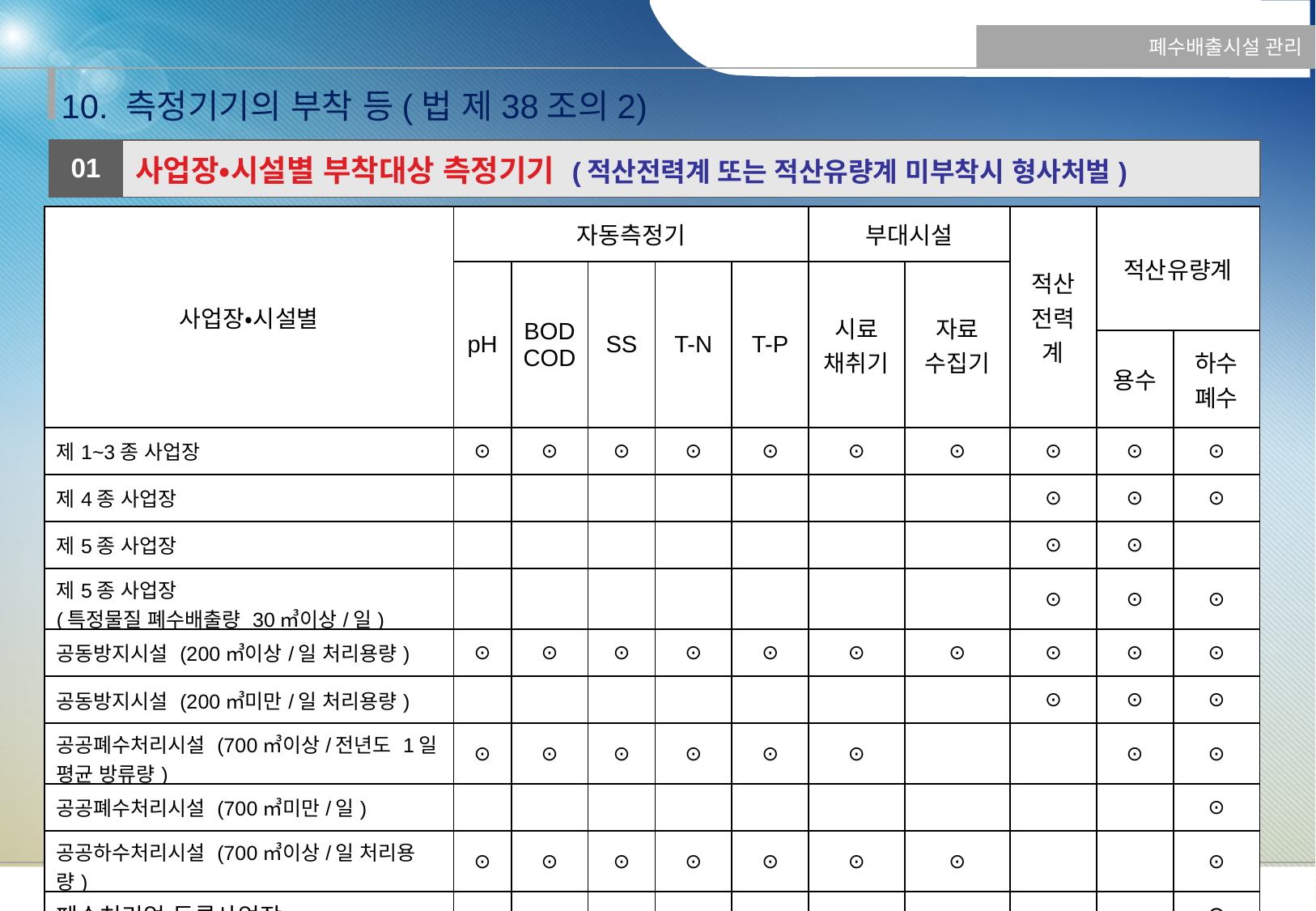

폐수배출시설 관리
10. 측정기기의 부착 등(법 제38조의2)
| 01 | 사업장•시설별 부착대상 측정기기 (적산전력계 또는 적산유량계 미부착시 형사처벌) |
| --- | --- |
|  |  |
| 사업장•시설별 | 자동측정기 |  |  |  |  | 부대시설 |  | 적산 전력계 | 적산유량계 |  |
| --- | --- | --- | --- | --- | --- | --- | --- | --- | --- | --- |
|  | pH | BOD COD | SS | T-N | T-P | 시료 채취기 | 자료 수집기 |  |  |  |
|  |  |  |  |  |  |  |  |  | 용수 | 하수 폐수 |
| 제1~3종 사업장 | ⊙ | ⊙ | ⊙ | ⊙ | ⊙ | ⊙ | ⊙ | ⊙ | ⊙ | ⊙ |
| 제4종 사업장 |  |  |  |  |  |  |  | ⊙ | ⊙ | ⊙ |
| 제5종 사업장 |  |  |  |  |  |  |  | ⊙ | ⊙ |  |
| 제5종 사업장 (특정물질 폐수배출량 30㎥이상/일) |  |  |  |  |  |  |  | ⊙ | ⊙ | ⊙ |
| 공동방지시설 (200㎥이상/일 처리용량) | ⊙ | ⊙ | ⊙ | ⊙ | ⊙ | ⊙ | ⊙ | ⊙ | ⊙ | ⊙ |
| 공동방지시설 (200㎥미만/일 처리용량) |  |  |  |  |  |  |  | ⊙ | ⊙ | ⊙ |
| 공공폐수처리시설 (700㎥이상/전년도 1일 평균 방류량) | ⊙ | ⊙ | ⊙ | ⊙ | ⊙ | ⊙ |  |  | ⊙ | ⊙ |
| 공공폐수처리시설 (700㎥미만/일) |  |  |  |  |  |  |  |  |  | ⊙ |
| 공공하수처리시설 (700㎥이상/일 처리용량) | ⊙ | ⊙ | ⊙ | ⊙ | ⊙ | ⊙ | ⊙ |  |  | ⊙ |
| 폐수처리업 등록사업장 |  |  |  |  |  |  |  |  |  | ⊙ |